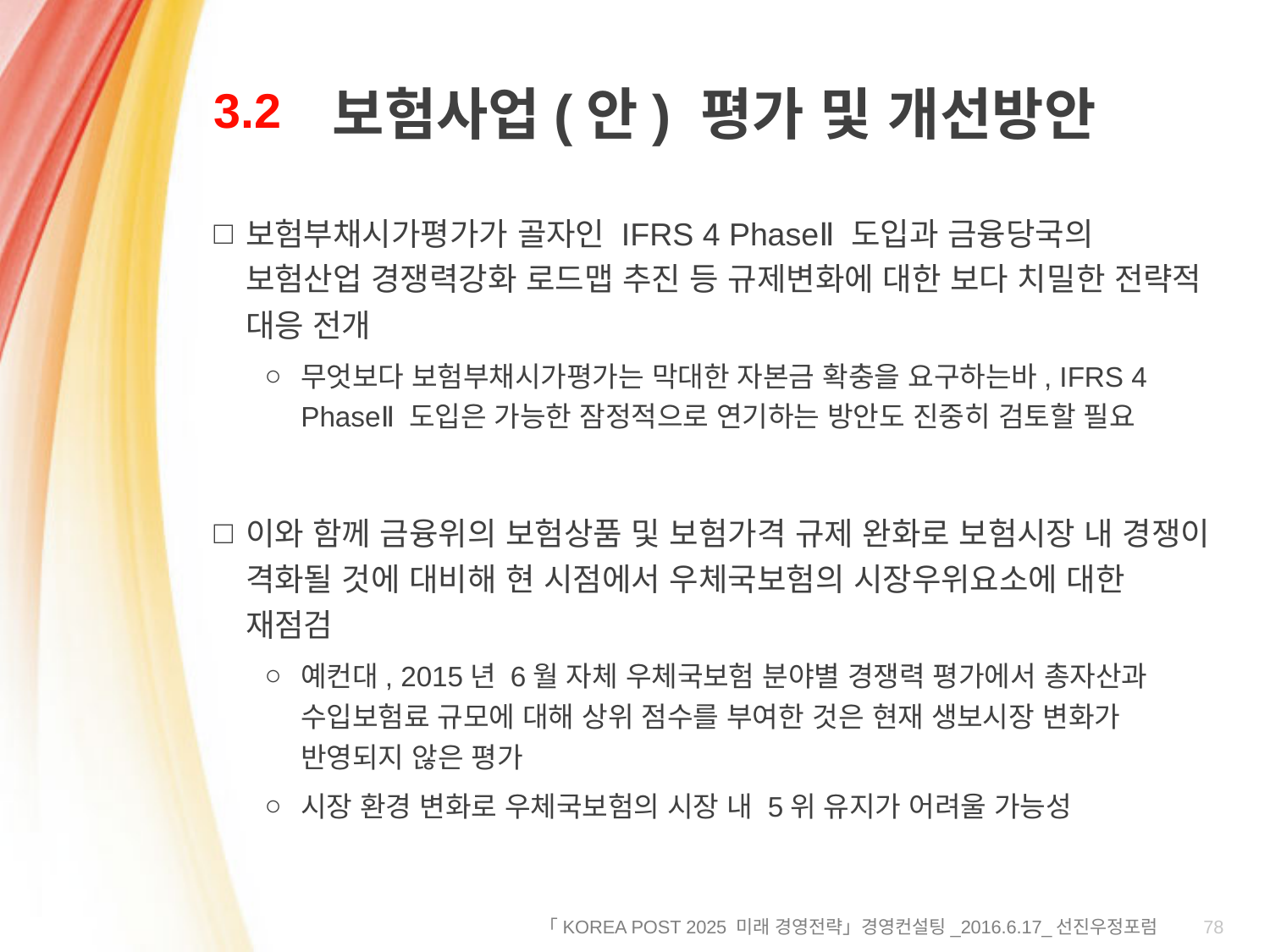

# 3.2
보험사업(안) 평가 및 개선방안
보험부채시가평가가 골자인 IFRS 4 PhaseⅡ 도입과 금융당국의 보험산업 경쟁력강화 로드맵 추진 등 규제변화에 대한 보다 치밀한 전략적 대응 전개
무엇보다 보험부채시가평가는 막대한 자본금 확충을 요구하는바, IFRS 4 PhaseⅡ 도입은 가능한 잠정적으로 연기하는 방안도 진중히 검토할 필요

이와 함께 금융위의 보험상품 및 보험가격 규제 완화로 보험시장 내 경쟁이 격화될 것에 대비해 현 시점에서 우체국보험의 시장우위요소에 대한 재점검
예컨대, 2015년 6월 자체 우체국보험 분야별 경쟁력 평가에서 총자산과 수입보험료 규모에 대해 상위 점수를 부여한 것은 현재 생보시장 변화가 반영되지 않은 평가
시장 환경 변화로 우체국보험의 시장 내 5위 유지가 어려울 가능성
78